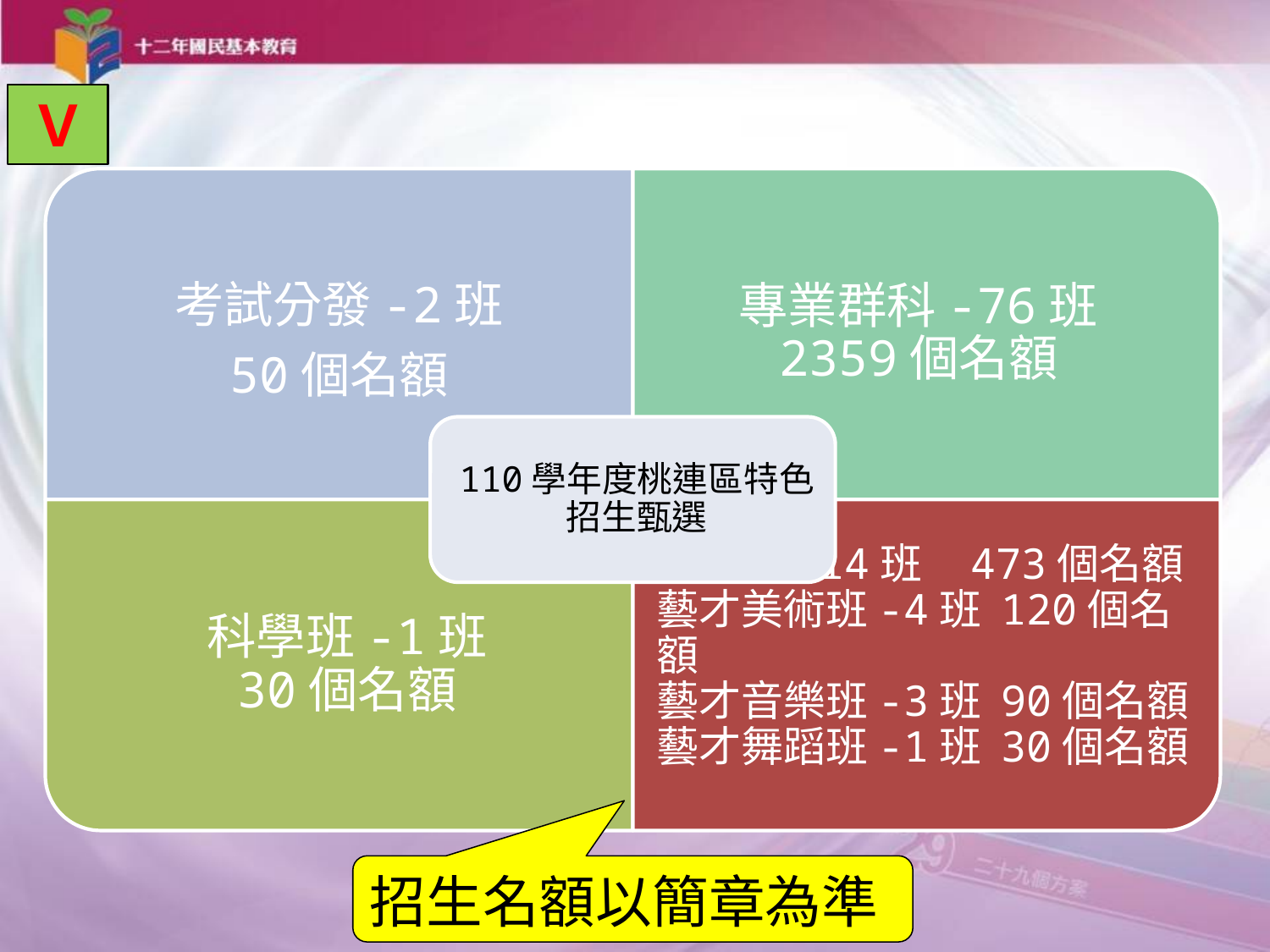

Ｖ
考試分發-2班
50個名額
專業群科-76班
2359個名額
科學班-1班
30個名額
體育班-14班    473個名額
藝才美術班-4班 120個名額
藝才音樂班-3班 90個名額
藝才舞蹈班-1班 30個名額
110學年度桃連區特色招生甄選
招生名額以簡章為準